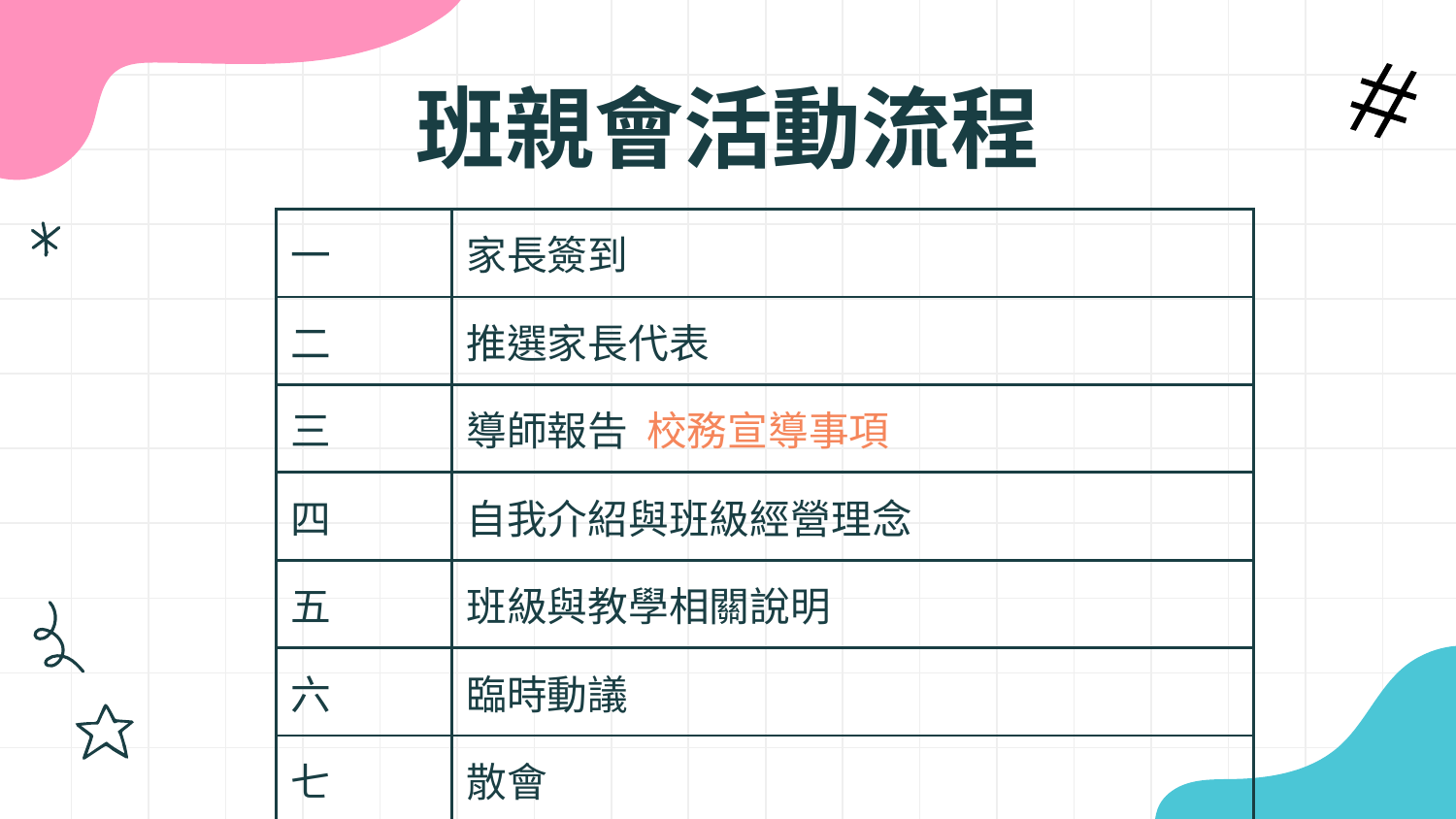

#
# 班親會活動流程
| 一 | 家長簽到 |
| --- | --- |
| 二 | 推選家長代表 |
| 三 | 導師報告 校務宣導事項 |
| 四 | 自我介紹與班級經營理念 |
| 五 | 班級與教學相關說明 |
| 六 | 臨時動議 |
| 七 | 散會 |